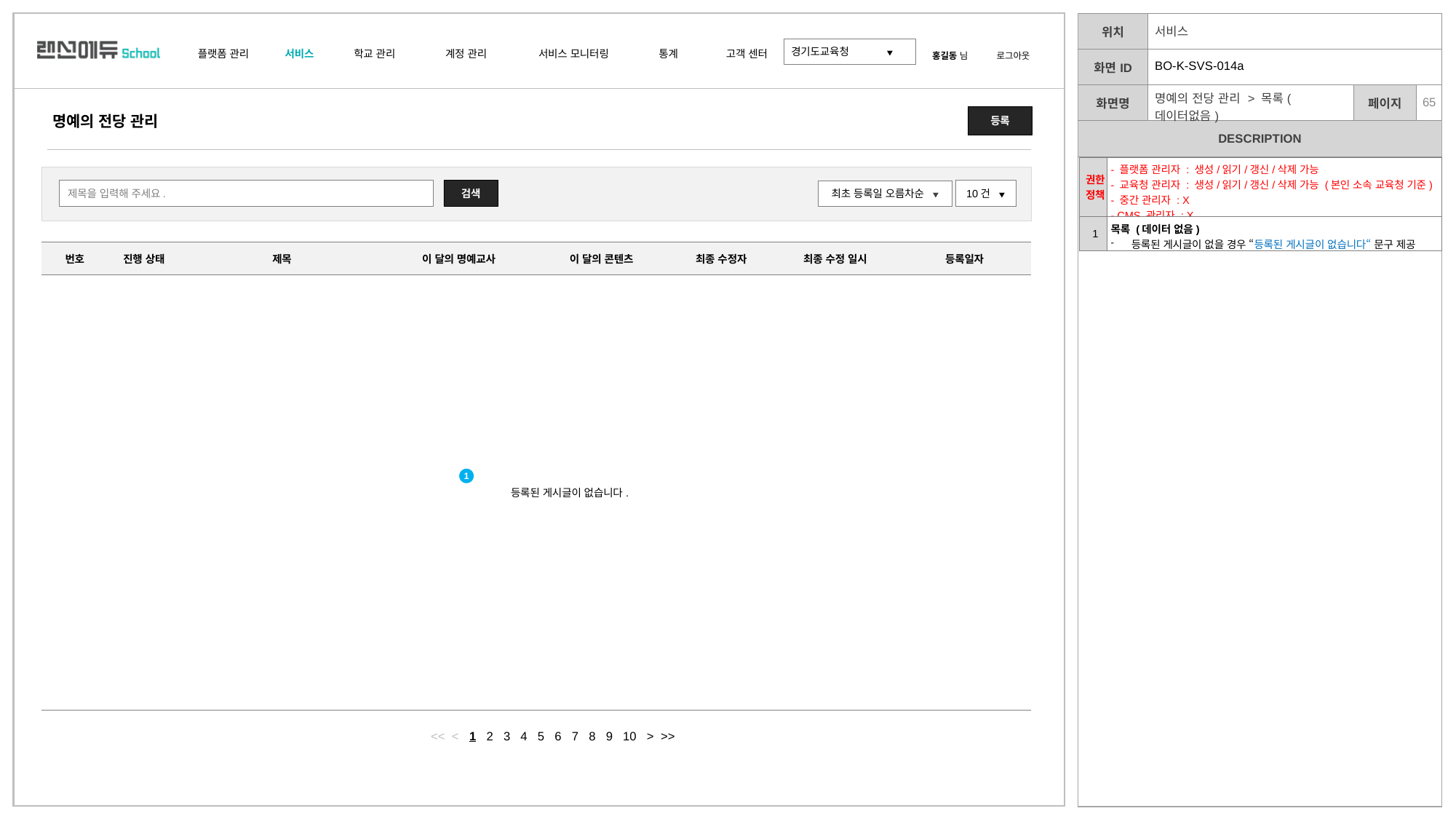

| Ver | Description |
| --- | --- |
| 3.1.0 | 명예의 전당 관리 > 목록 데이터 없음 화면 추가 |
|  | 서비스 |  |  |
| --- | --- | --- | --- |
|  | BO-K-SVS-014a |  |  |
|  | 명예의 전당 관리 > 목록(데이터없음) |  |  |
등록
명예의 전당 관리
| 권한 정책 | - 플랫폼 관리자 : 생성/읽기/갱신/삭제 가능 - 교육청 관리자 : 생성/읽기/갱신/삭제 가능 (본인 소속 교육청 기준) - 중간 관리자 : X - CMS 관리자 : X |
| --- | --- |
| 1 | 목록 (데이터 없음) 등록된 게시글이 없을 경우 “등록된 게시글이 없습니다“ 문구 제공 |

검색
10건   ▼
제목을 입력해 주세요.
최초 등록일 오름차순   ▼
| 번호 | 진행 상태 | 제목 | 이 달의 명예교사 | 이 달의 콘텐츠 | 최종 수정자 | 최종 수정 일시 | 등록일자 |
| --- | --- | --- | --- | --- | --- | --- | --- |
|  | 등록된 게시글이 없습니다. |  |  |  |  |  |  |
1
<<  <   1   2   3   4   5   6   7   8   9   10   >  >>